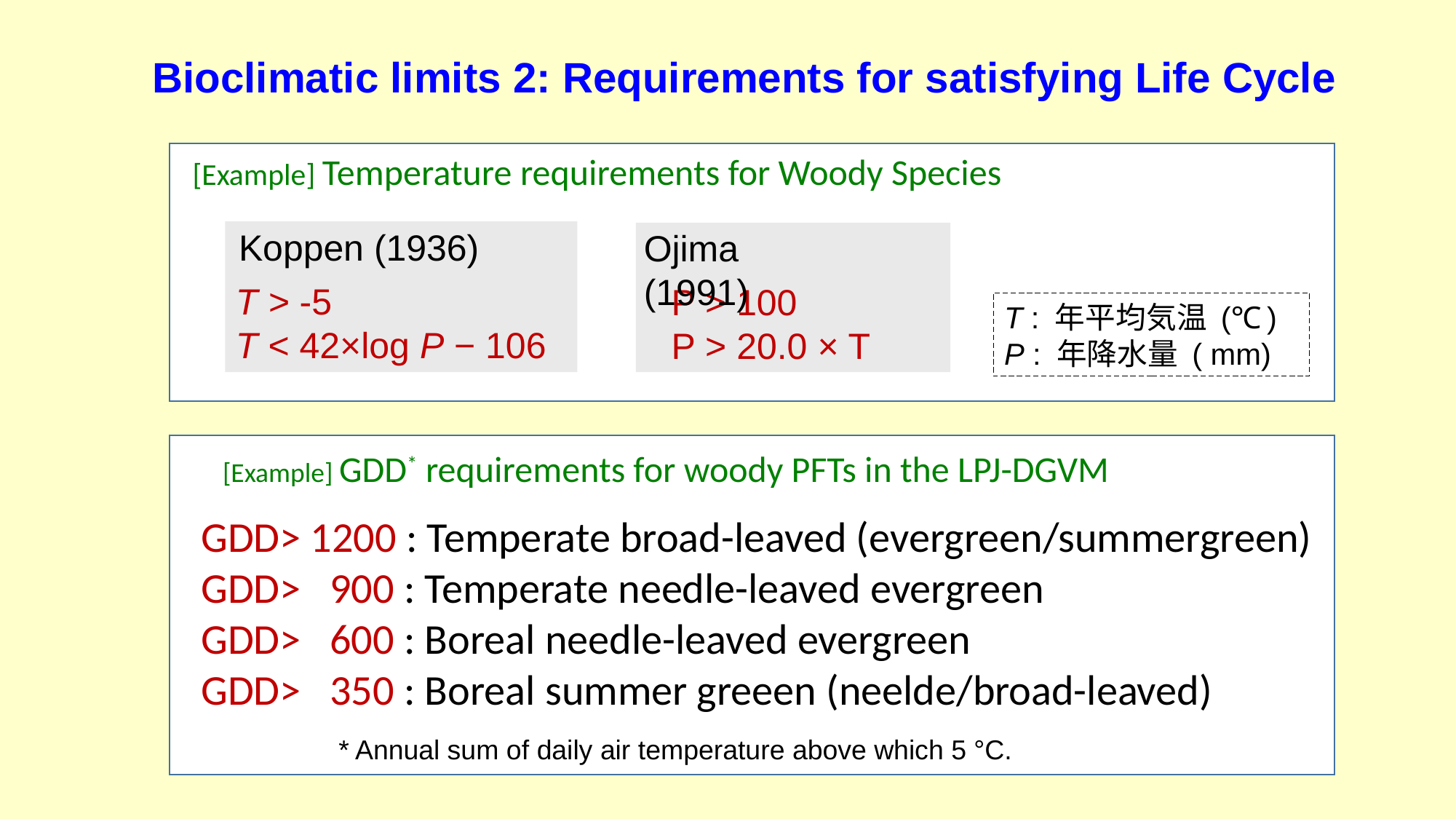

Bioclimatic limits 2: Requirements for satisfying Life Cycle

[Example] Temperature requirements for Woody Species
Koppen (1936)
Ojima (1991)

T > -5
T < 42×log P − 106
P > 100
P > 20.0 × T
T : 年平均気温 (℃)
P : 年降水量 ( mm)

[Example] GDD* requirements for woody PFTs in the LPJ-DGVM
GDD> 1200 : Temperate broad-leaved (evergreen/summergreen)
GDD>   900 : Temperate needle-leaved evergreen
GDD>   600 : Boreal needle-leaved evergreen
GDD>   350 : Boreal summer greeen (neelde/broad-leaved)
* Annual sum of daily air temperature above which 5 °C.